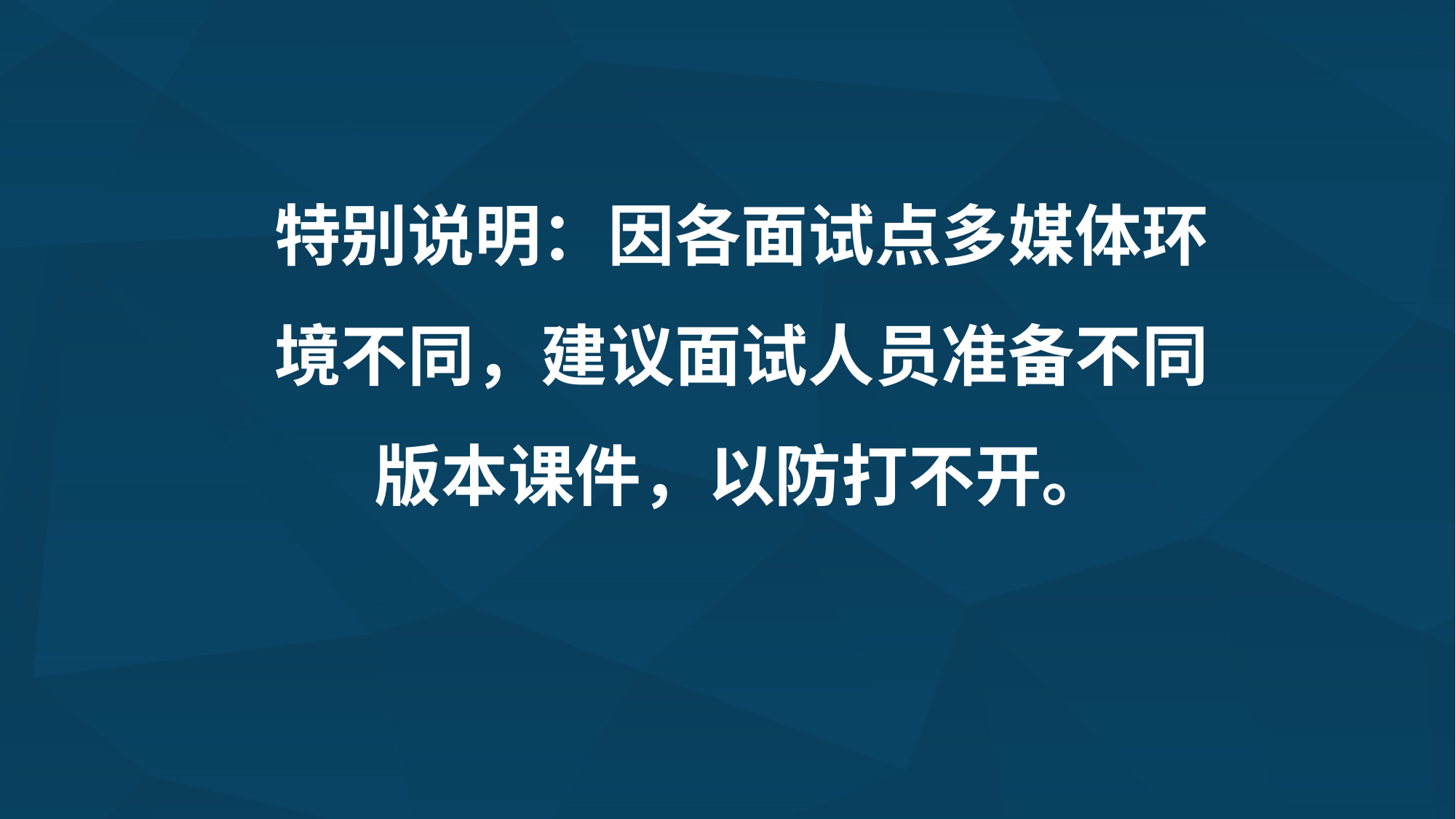

特别说明：因各面试点多媒体环境不同，建议面试人员准备不同版本课件，以防打不开。